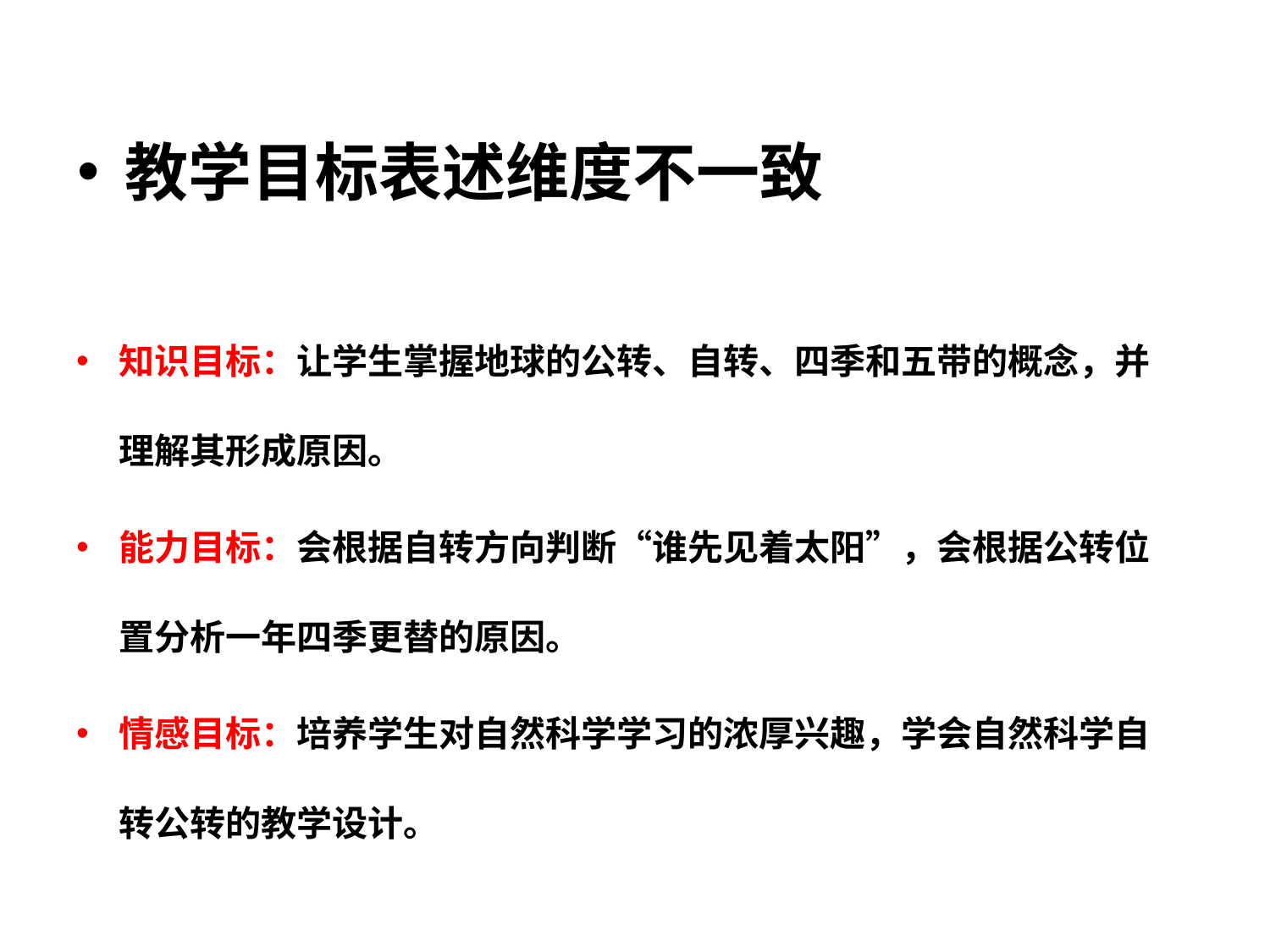

教学目标表述维度不一致
知识目标：让学生掌握地球的公转、自转、四季和五带的概念，并理解其形成原因。
能力目标：会根据自转方向判断“谁先见着太阳”，会根据公转位置分析一年四季更替的原因。
情感目标：培养学生对自然科学学习的浓厚兴趣，学会自然科学自转公转的教学设计。